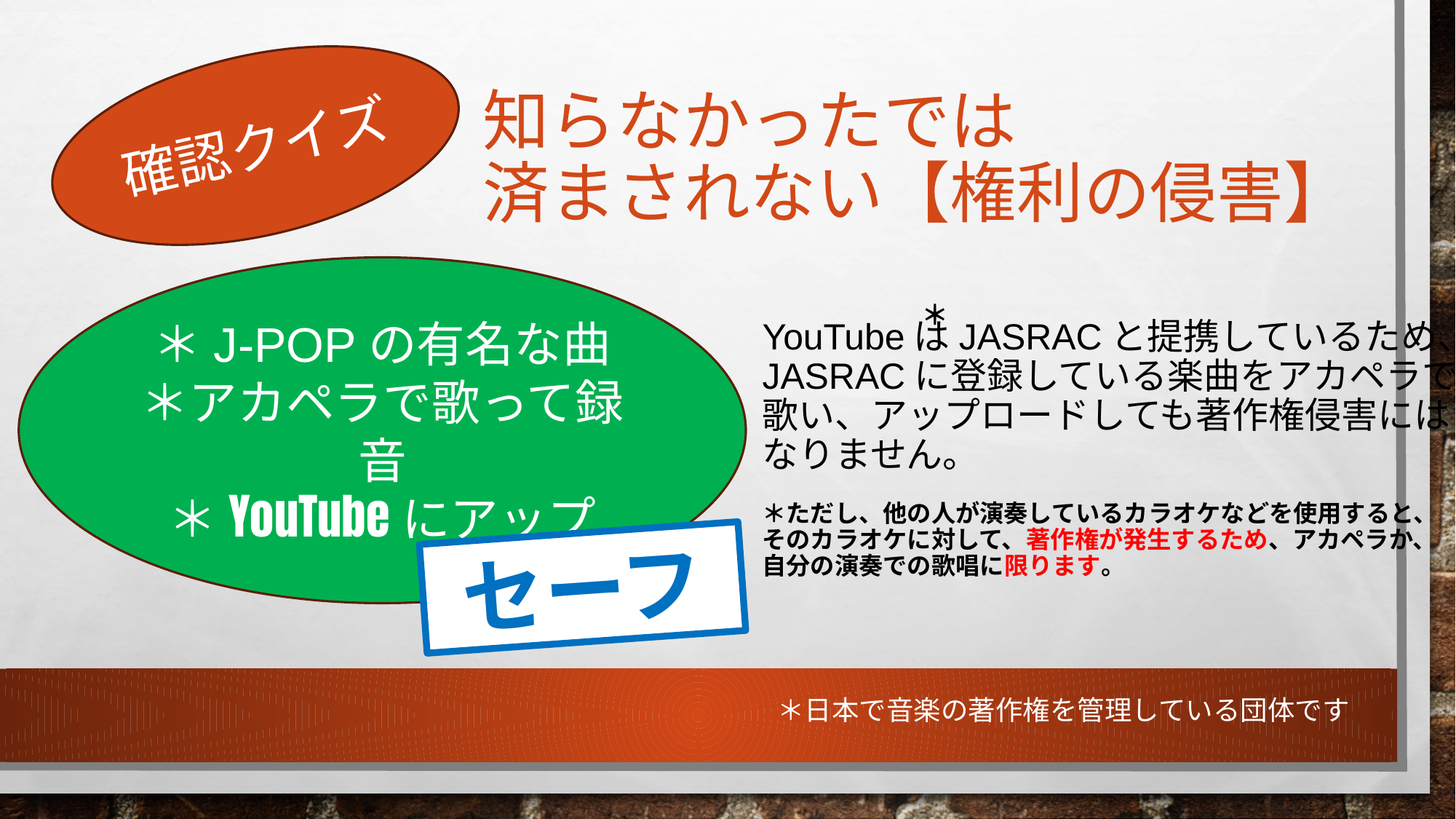

確認クイズ
# 知らなかったでは 済まされない【権利の侵害】
YouTubeはJASRACと提携しているため、
JaSRACに登録している楽曲をアカペラで
歌い、アップロードしても著作権侵害には
なりません。

＊ただし、他の人が演奏しているカラオケなどを使用すると、
そのカラオケに対して、著作権が発生するため、アカペラか、
自分の演奏での歌唱に限ります。
＊
＊J-POPの有名な曲
＊アカペラで歌って録音
＊YouTubeにアップ

セーフ
＊日本で音楽の著作権を管理している団体です